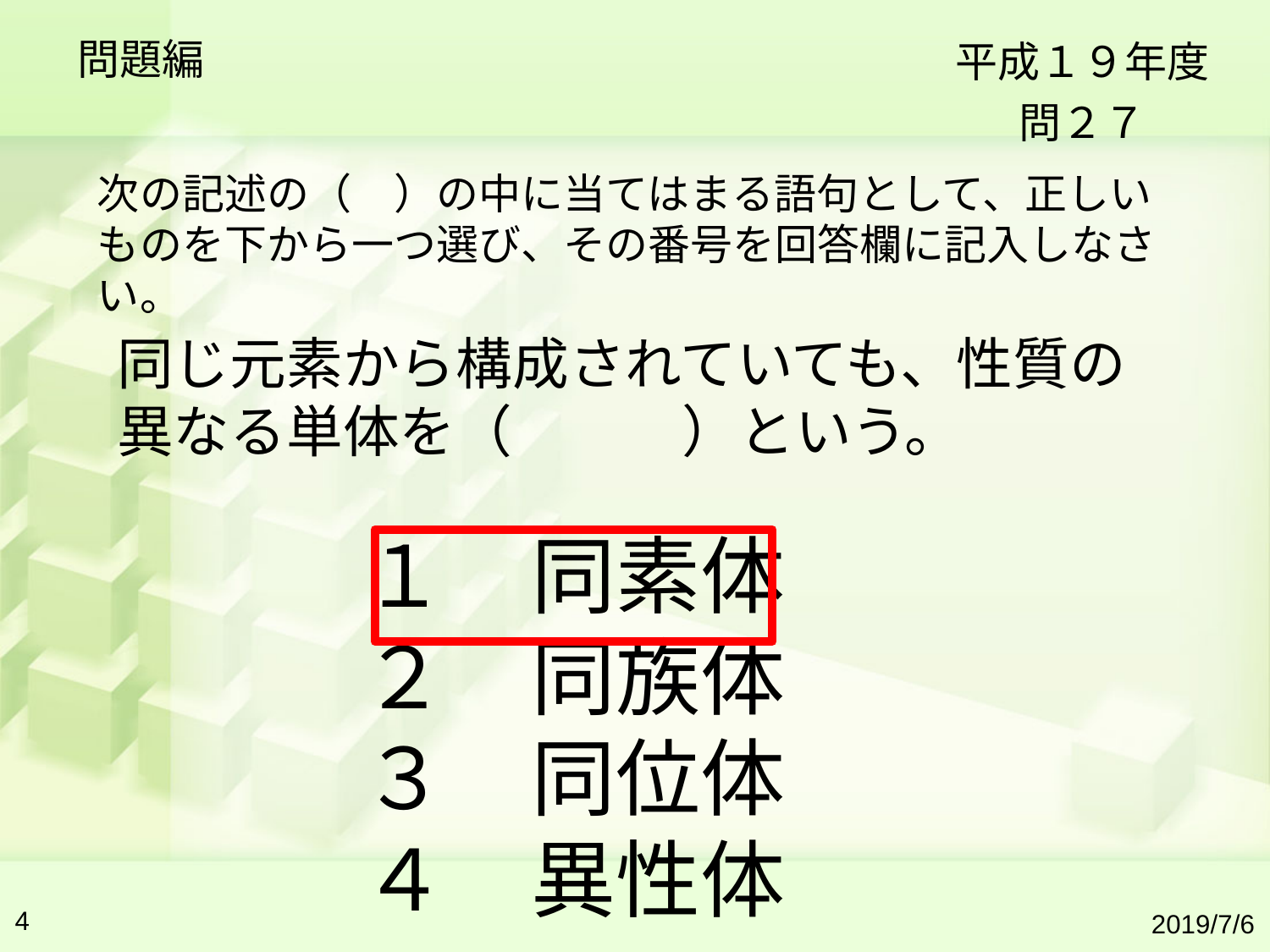

問題編
平成１９年度
問２７
次の記述の（　）の中に当てはまる語句として、正しいものを下から一つ選び、その番号を回答欄に記入しなさい。
同じ元素から構成されていても、性質の異なる単体を（　　　）という。

１　同素体
２　同族体
３　同位体
４　異性体

4
2019/7/6